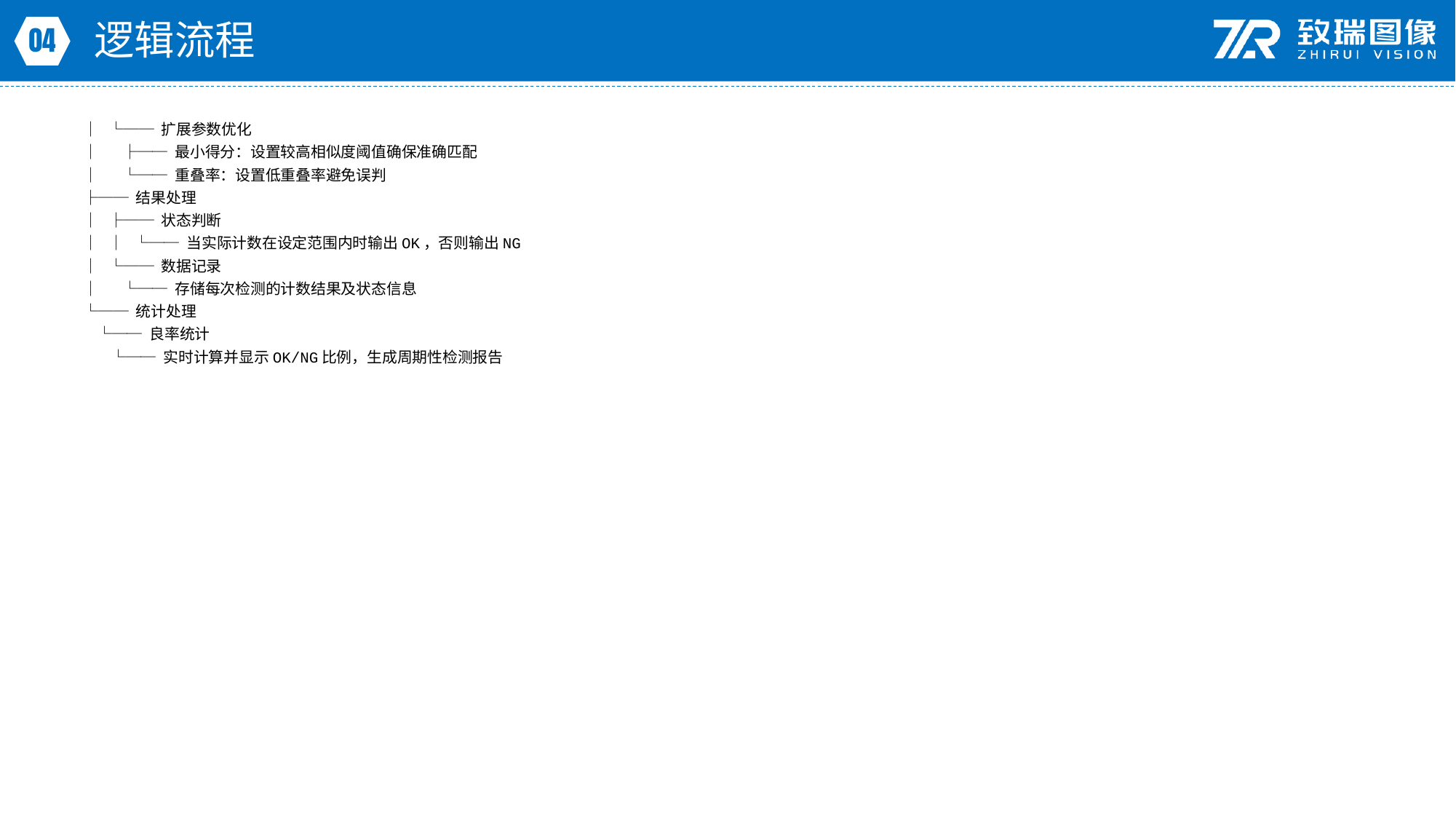

逻辑流程
04

│   └── 扩展参数优化
│       ├── 最小得分：设置较高相似度阈值确保准确匹配
│       └── 重叠率：设置低重叠率避免误判
├── 结果处理
│   ├── 状态判断
│   │   └── 当实际计数在设定范围内时输出OK，否则输出NG
│   └── 数据记录
│       └── 存储每次检测的计数结果及状态信息
└── 统计处理
    └── 良率统计
        └── 实时计算并显示OK/NG比例，生成周期性检测报告